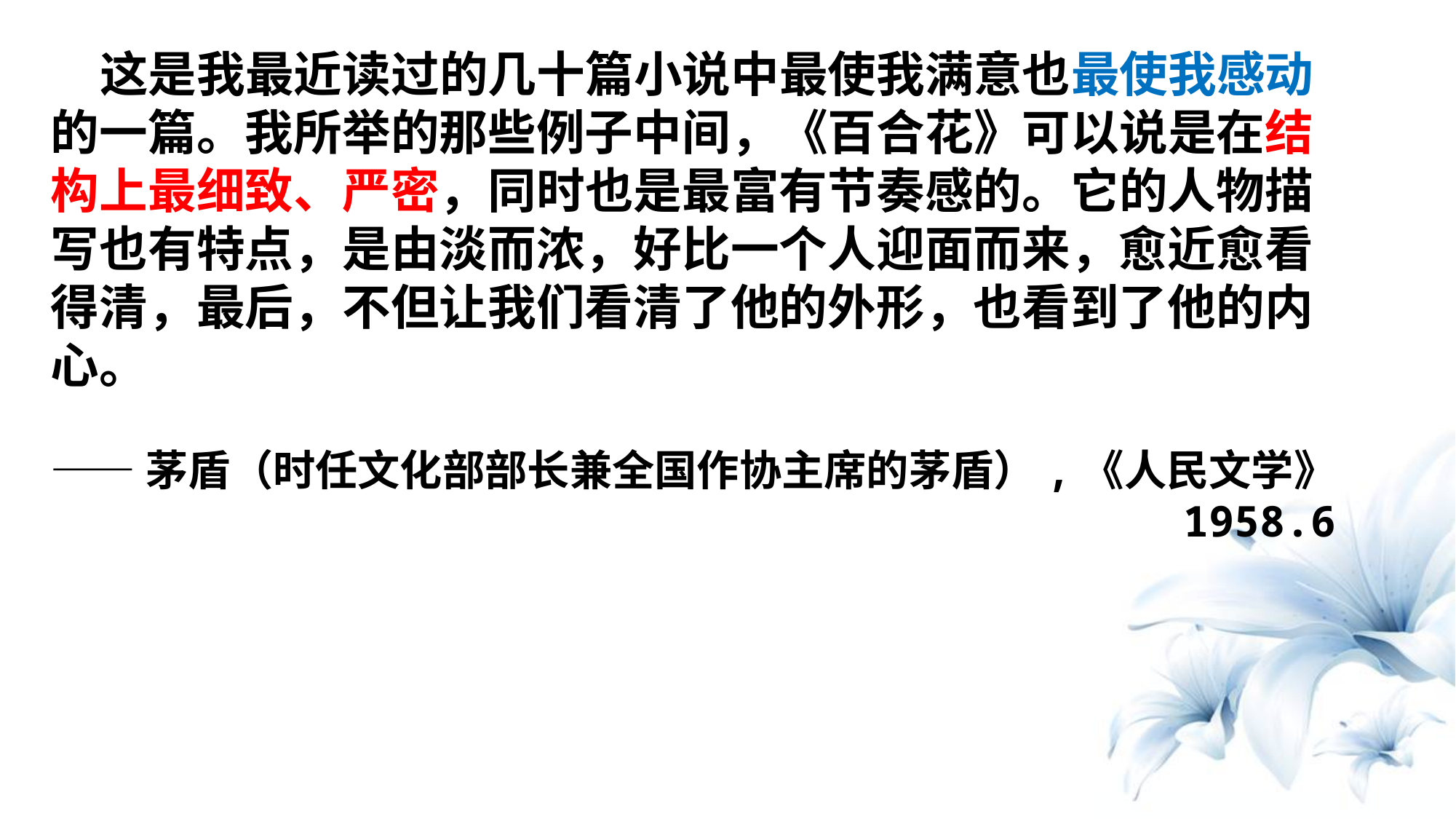

这是我最近读过的几十篇小说中最使我满意也最使我感动的一篇。我所举的那些例子中间，《百合花》可以说是在结构上最细致、严密，同时也是最富有节奏感的。它的人物描写也有特点，是由淡而浓，好比一个人迎面而来，愈近愈看得清，最后，不但让我们看清了他的外形，也看到了他的内心。

——茅盾（时任文化部部长兼全国作协主席的茅盾）,《人民文学》1958.6